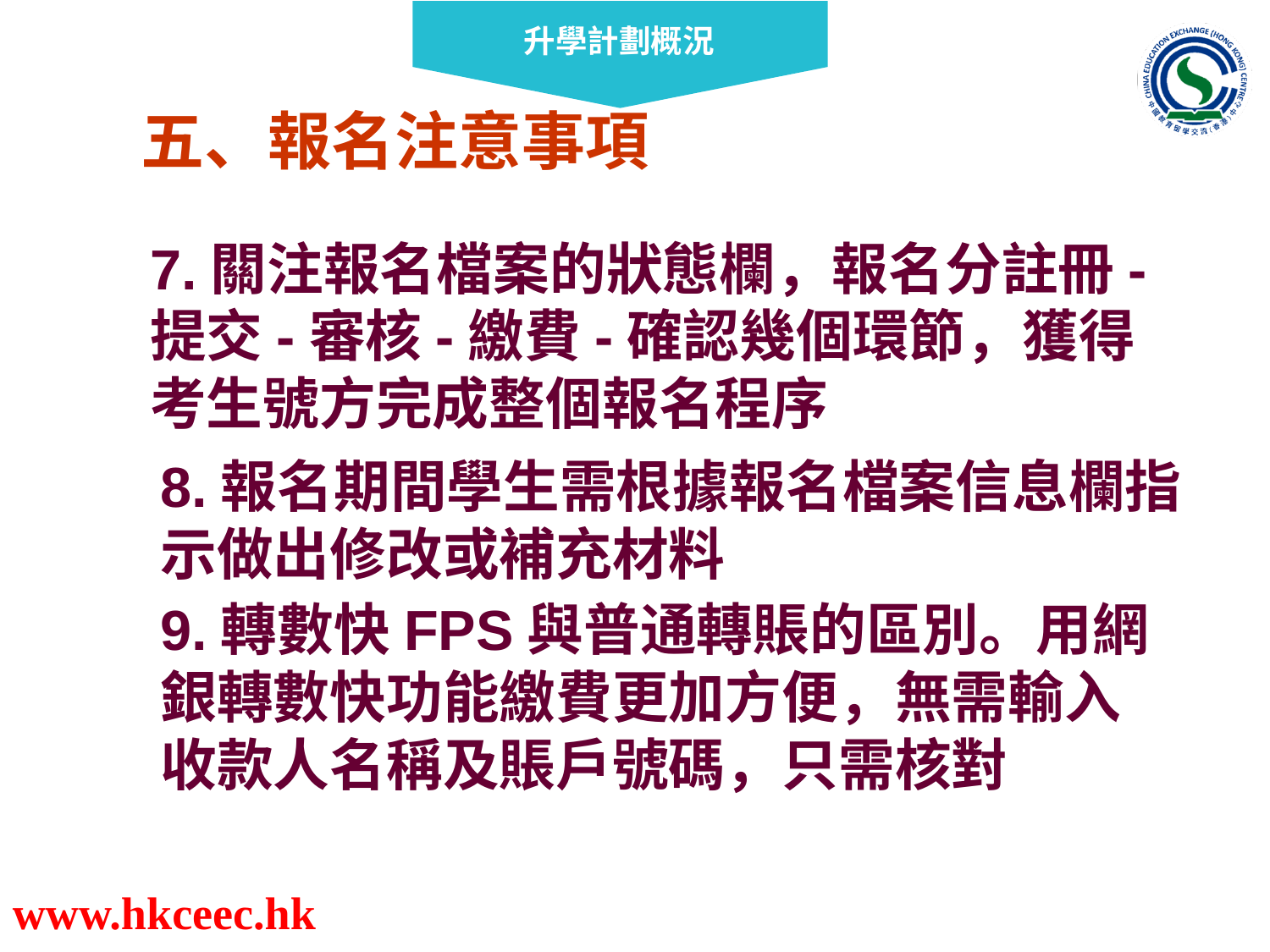

五、報名注意事項
7.關注報名檔案的狀態欄，報名分註冊-提交-審核-繳費-確認幾個環節，獲得考生號方完成整個報名程序

8.報名期間學生需根據報名檔案信息欄指示做出修改或補充材料
9.轉數快FPS與普通轉賬的區別。用網銀轉數快功能繳費更加方便，無需輸入收款人名稱及賬戶號碼，只需核對